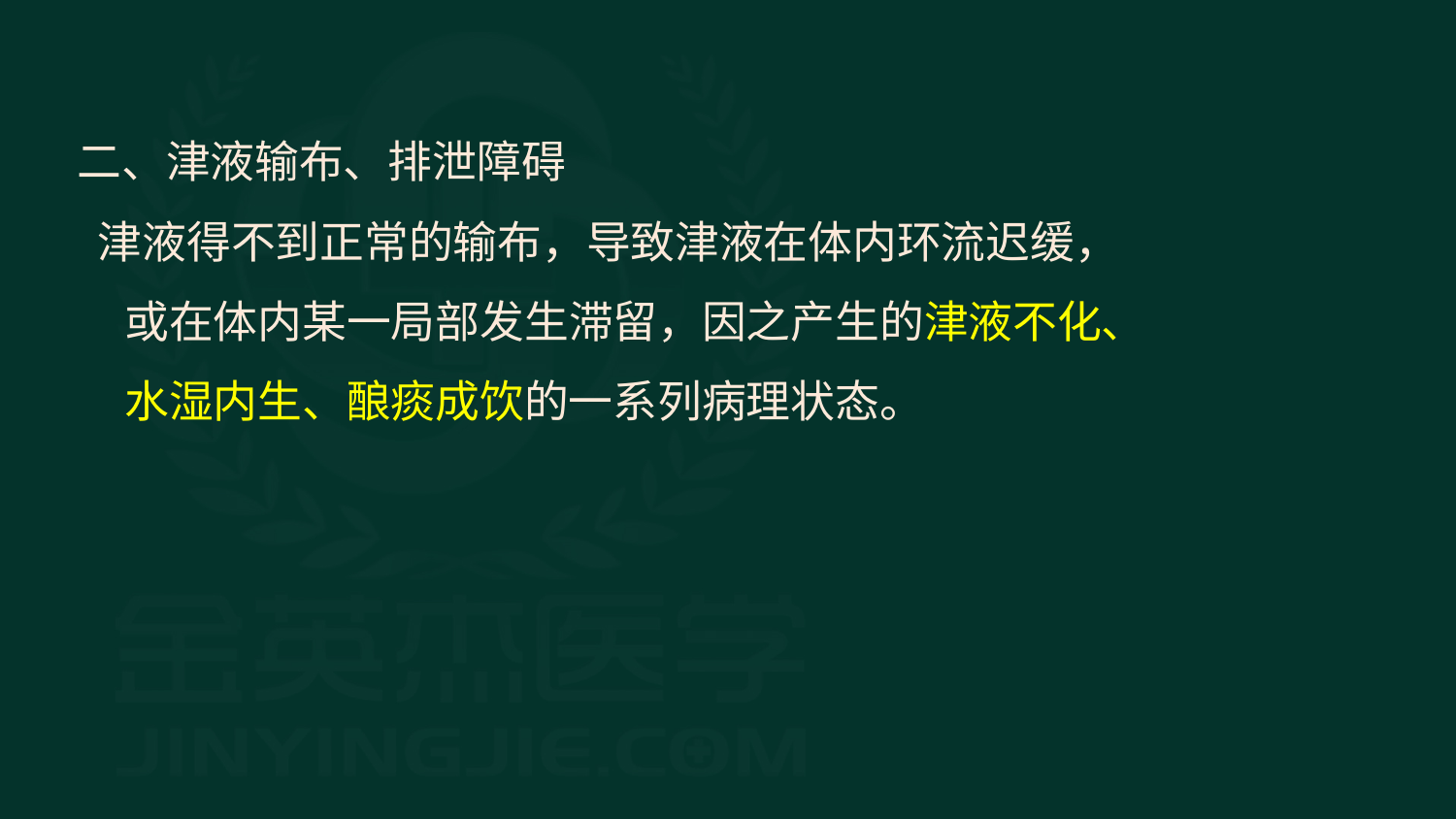

二、津液输布、排泄障碍
 津液得不到正常的输布，导致津液在体内环流迟缓，或在体内某一局部发生滞留，因之产生的津液不化、水湿内生、酿痰成饮的一系列病理状态。